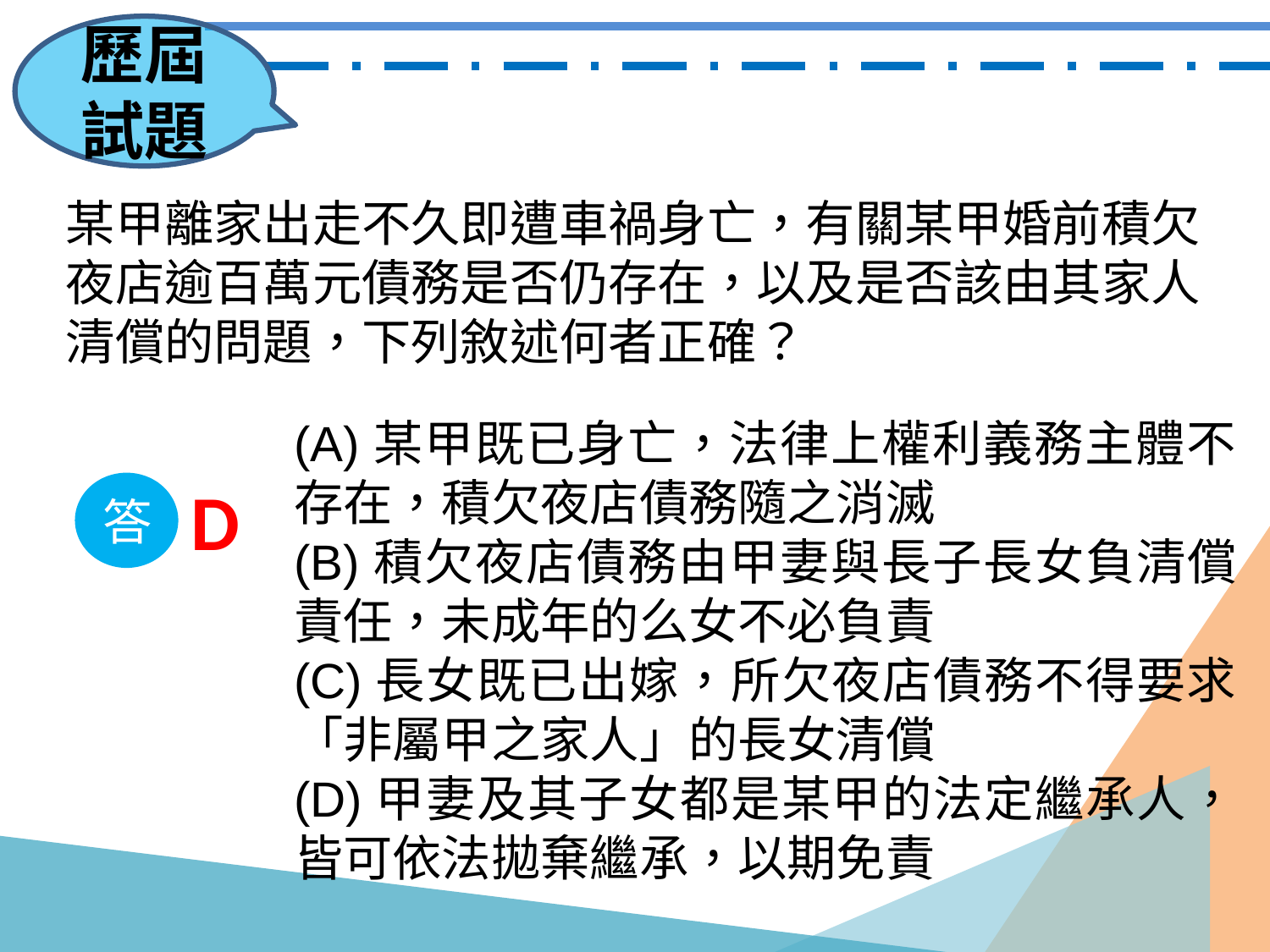

某甲離家出走不久即遭車禍身亡，有關某甲婚前積欠夜店逾百萬元債務是否仍存在，以及是否該由其家人清償的問題，下列敘述何者正確？
(A)某甲既已身亡，法律上權利義務主體不存在，積欠夜店債務隨之消滅
(B)積欠夜店債務由甲妻與長子長女負清償責任，未成年的么女不必負責
(C)長女既已出嫁，所欠夜店債務不得要求「非屬甲之家人」的長女清償
(D)甲妻及其子女都是某甲的法定繼承人，皆可依法拋棄繼承，以期免責
D
答